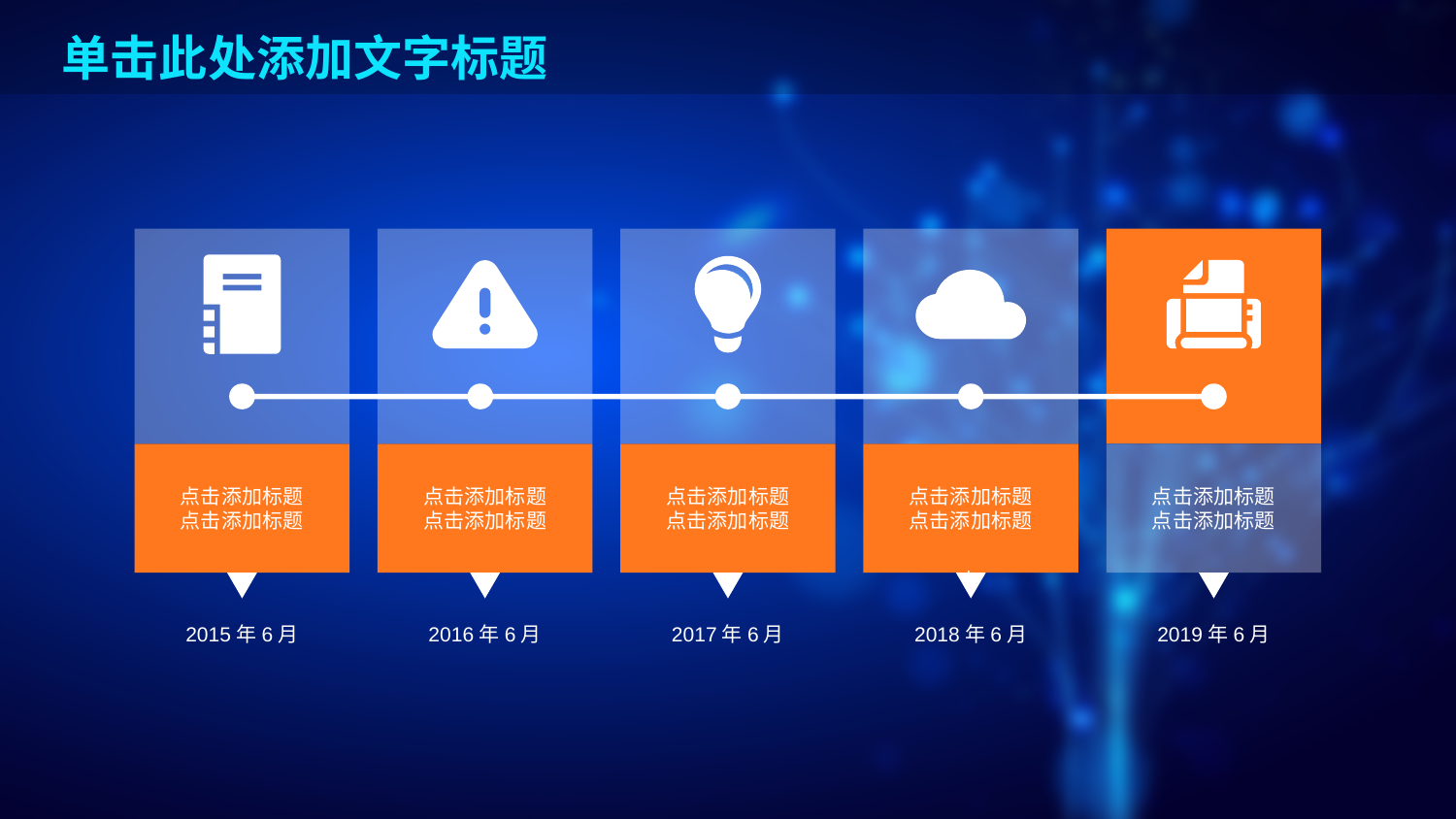

1
                     点击添加标题

点击添加标题
点击添加标题
点击添加标题
点击添加标题
点击添加标题
点击添加标题
点击添加标题
点击添加标题
点击添加标题
点击添加标题

4

2015年6月
2016年6月
2017年6月
2018年6月
2019年6月